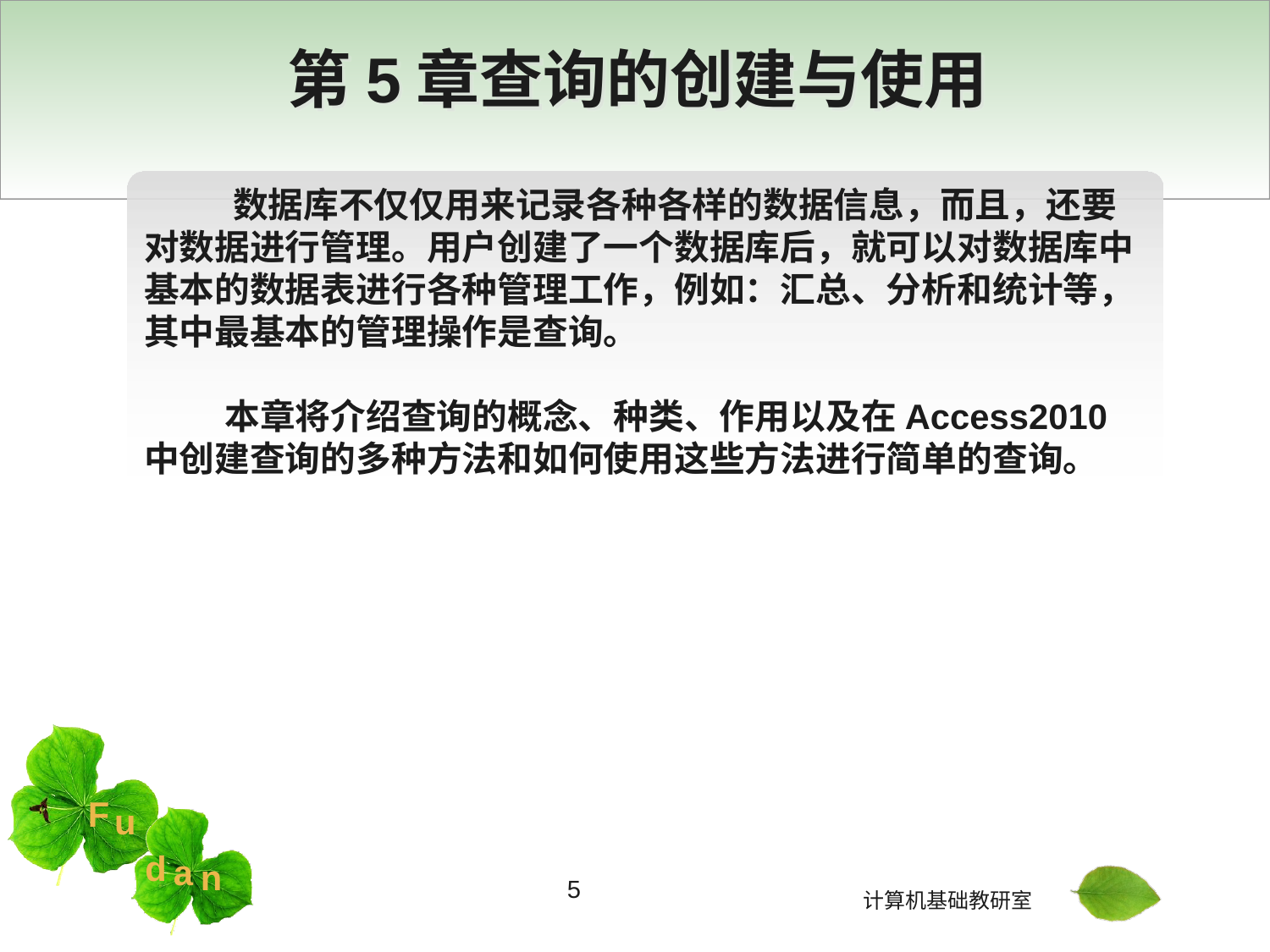

# 第5章查询的创建与使用
          数据库不仅仅用来记录各种各样的数据信息，而且，还要对数据进行管理。用户创建了一个数据库后，就可以对数据库中基本的数据表进行各种管理工作，例如：汇总、分析和统计等，其中最基本的管理操作是查询。

         本章将介绍查询的概念、种类、作用以及在Access2010中创建查询的多种方法和如何使用这些方法进行简单的查询。
5